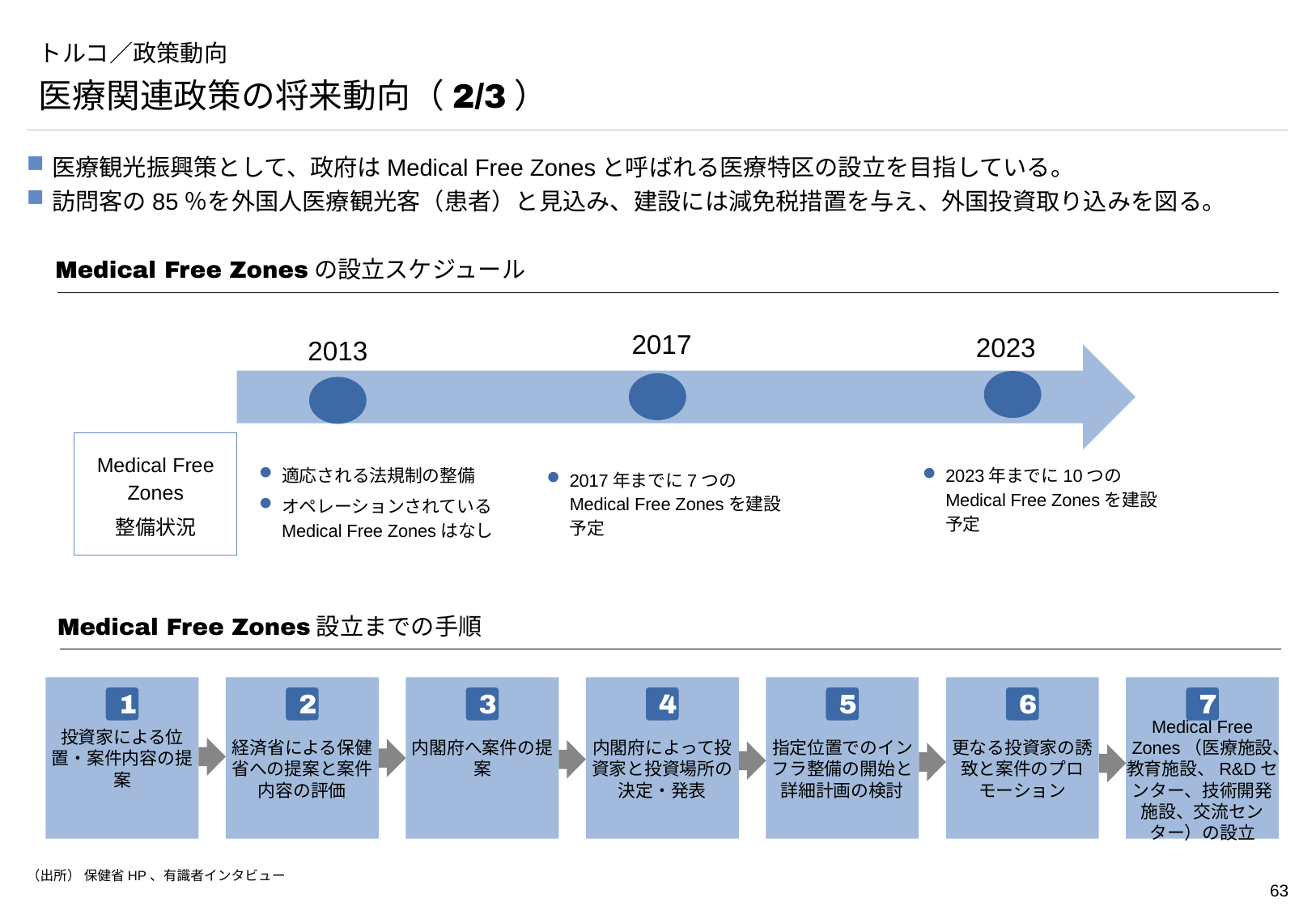

# トルコ／政策動向
医療関連政策の将来動向（2/3）
医療観光振興策として、政府はMedical Free Zonesと呼ばれる医療特区の設立を目指している。
訪問客の85％を外国人医療観光客（患者）と見込み、建設には減免税措置を与え、外国投資取り込みを図る。

Medical Free Zonesの設立スケジュール
2017
2023
2013

Medical Free Zones
整備状況
2023年までに10つのMedical Free Zonesを建設予定
適応される法規制の整備
オペレーションされているMedical Free Zonesはなし
2017年までに7つのMedical Free Zonesを建設予定
Medical Free Zones設立までの手順
投資家による位置・案件内容の提案

経済省による保健省への提案と案件内容の評価
内閣府へ案件の提案

内閣府によって投資家と投資場所の決定・発表

指定位置でのインフラ整備の開始と詳細計画の検討

更なる投資家の誘致と案件のプロモーション

Medical Free Zones（医療施設、教育施設、R&Dセンター、技術開発施設、交流センター）の設立
1
2
3
4
5
6
7

（出所） 保健省HP、有識者インタビュー